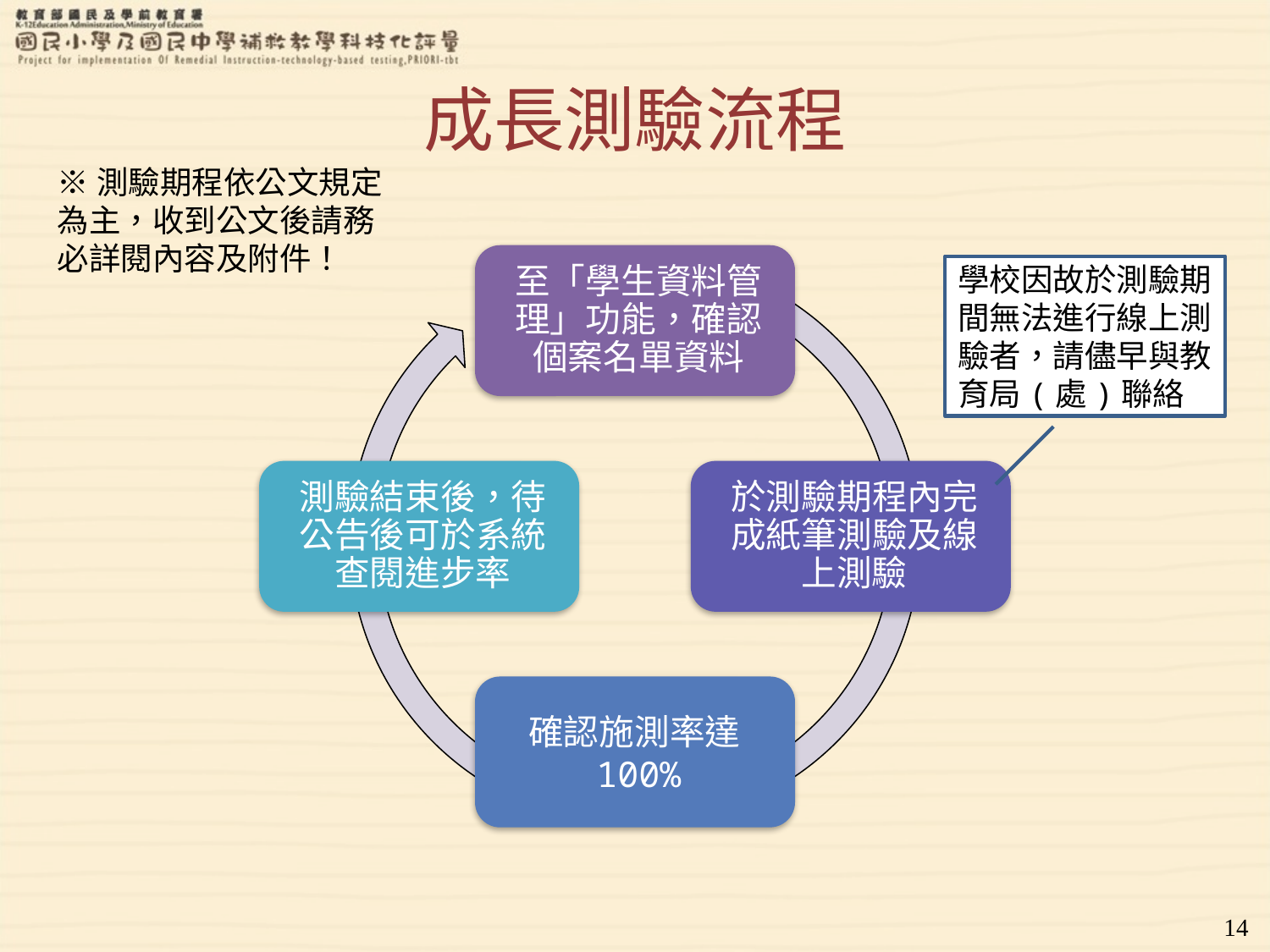

# 成長測驗流程
※測驗期程依公文規定為主，收到公文後請務必詳閱內容及附件！
至「學生資料管理」功能，確認個案名單資料
於測驗期程內完成紙筆測驗及線上測驗
確認施測率達100%
測驗結束後，待公告後可於系統查閱進步率
學校因故於測驗期間無法進行線上測驗者，請儘早與教育局(處)聯絡
14